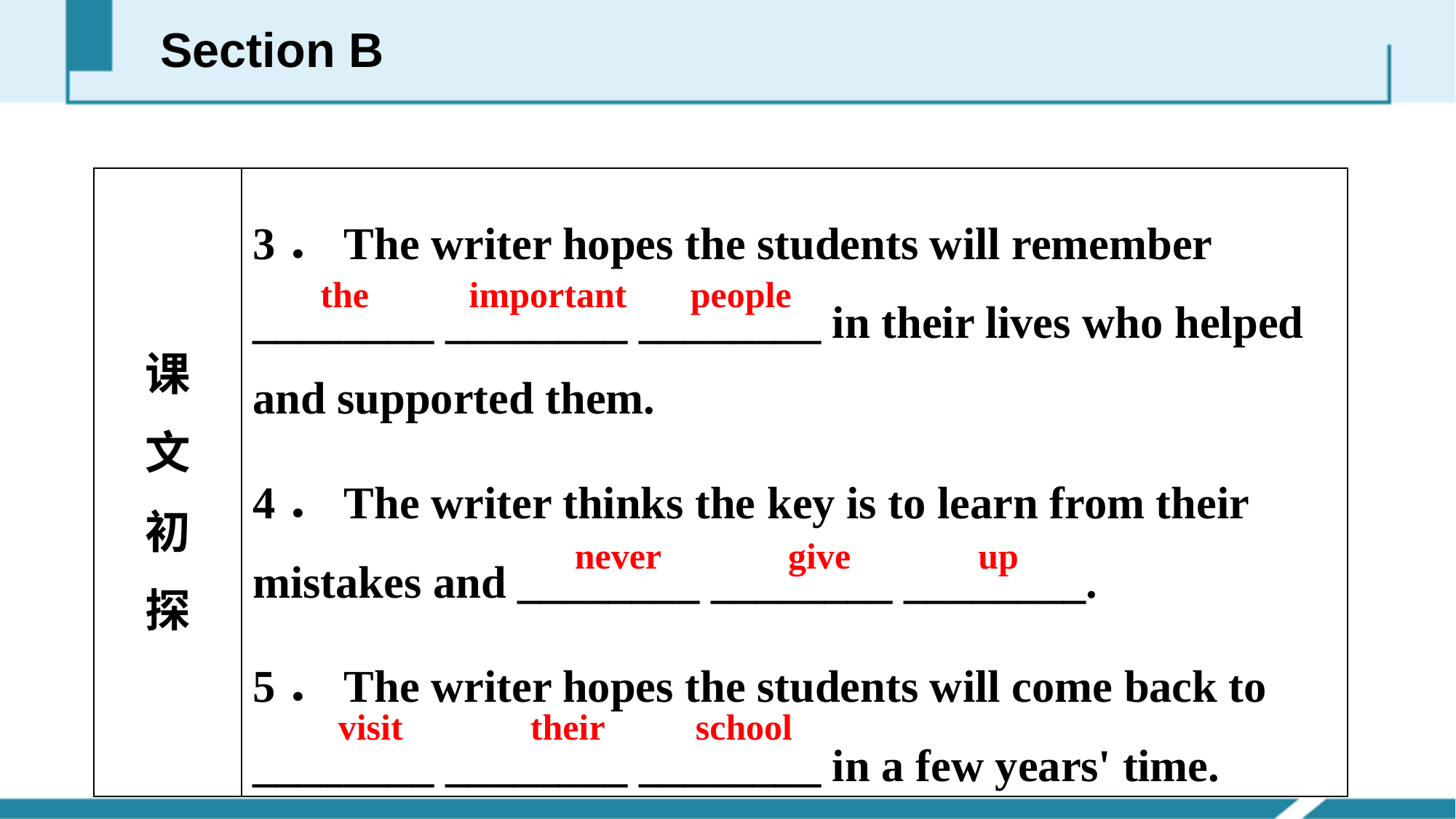

Section B
| 课 文 初 探 | 3．The writer hopes the students will remember \_\_\_\_\_\_\_\_ \_\_\_\_\_\_\_\_ \_\_\_\_\_\_\_\_ in their lives who helped and supported them. 4．The writer thinks the key is to learn from their mistakes and \_\_\_\_\_\_\_\_ \_\_\_\_\_\_\_\_ \_\_\_\_\_\_\_\_. 5．The writer hopes the students will come back to \_\_\_\_\_\_\_\_ \_\_\_\_\_\_\_\_ \_\_\_\_\_\_\_\_ in a few years' time. |
| --- | --- |
the           important       people
never              give              up
visit              their          school